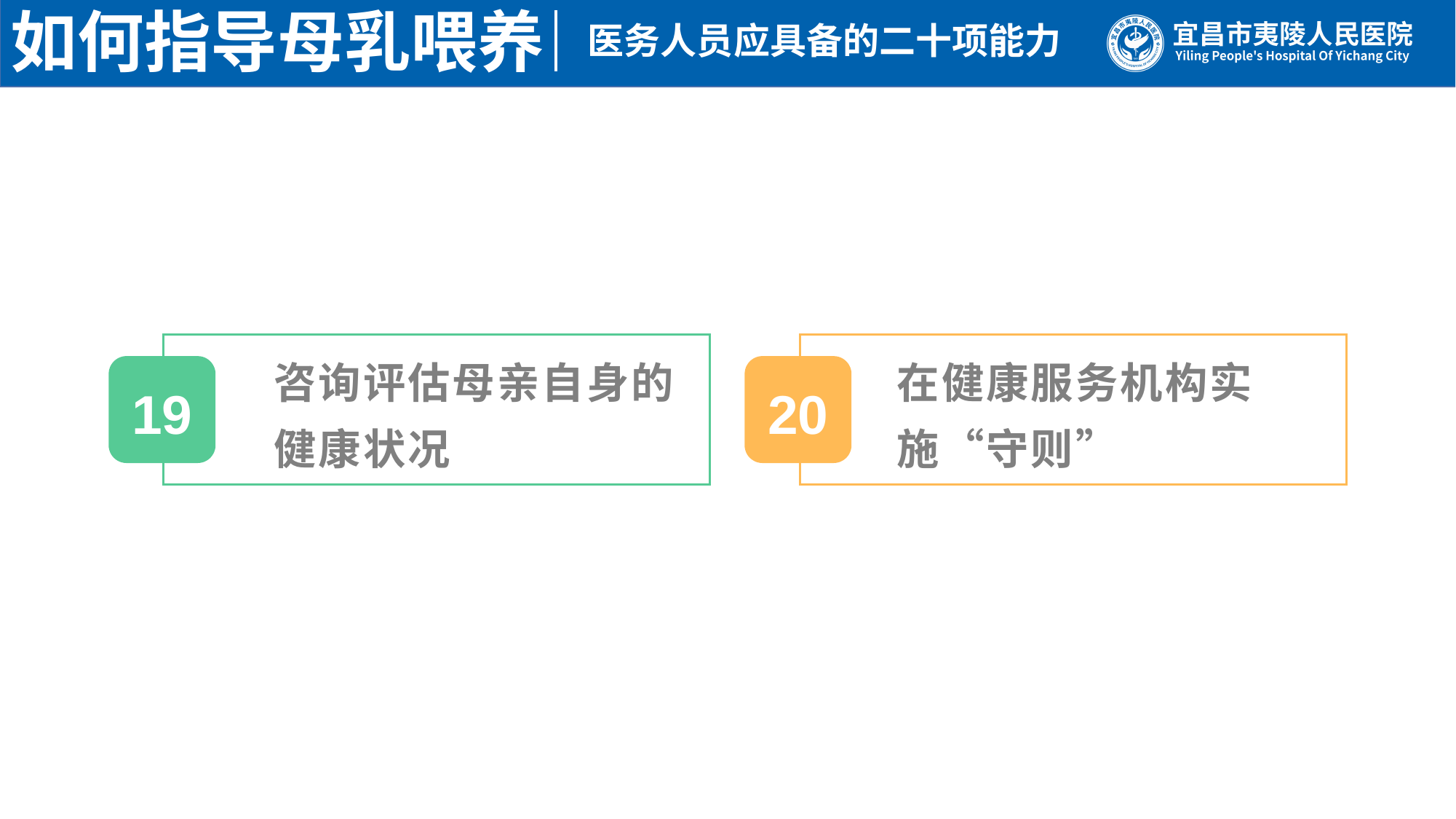

如何指导母乳喂养
医务人员应具备的二十项能力

在健康服务机构实施“守则”
19
20
咨询评估母亲自身的健康状况